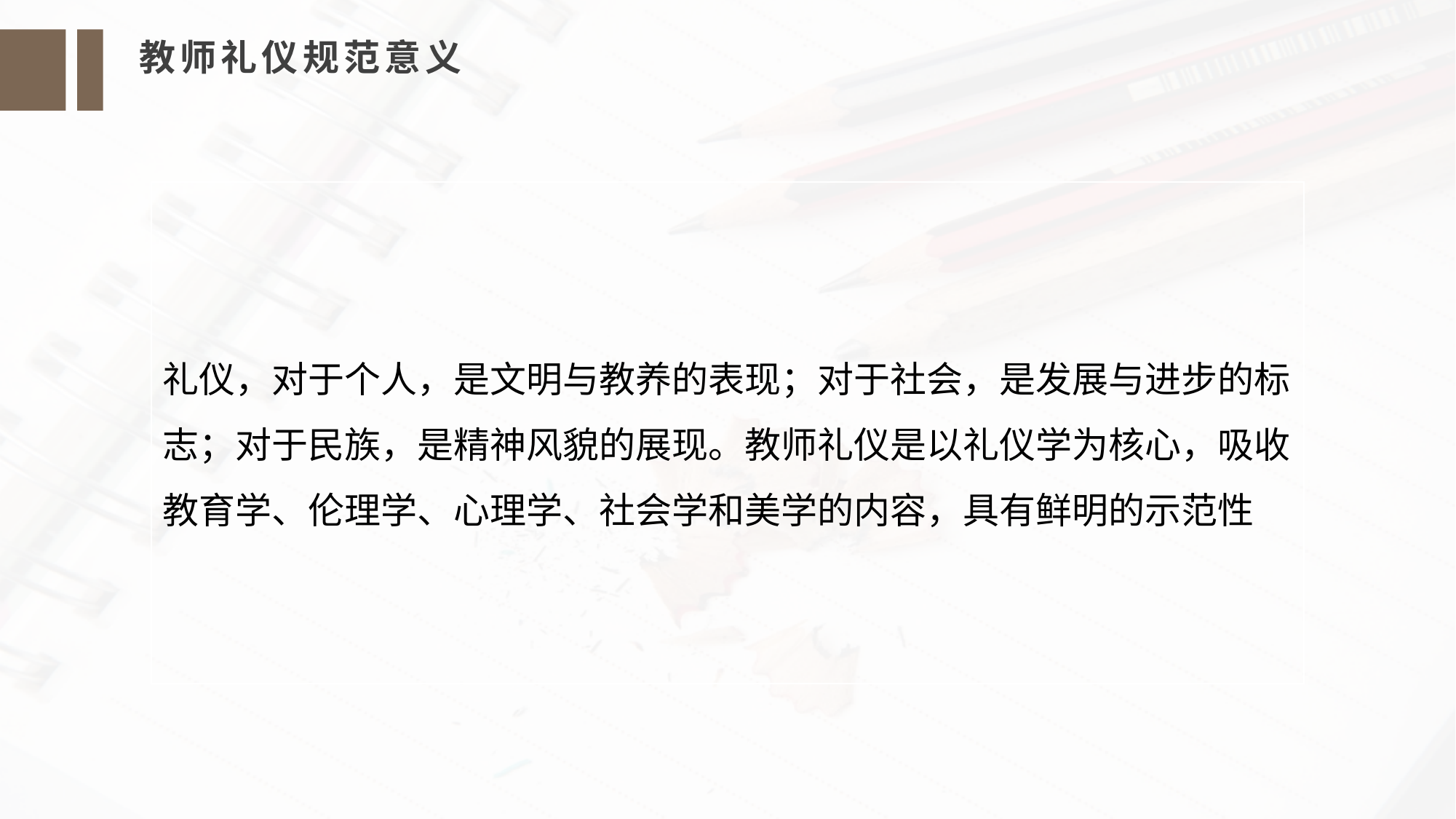

教师礼仪规范意义
礼仪，对于个人，是文明与教养的表现；对于社会，是发展与进步的标志；对于民族，是精神风貌的展现。教师礼仪是以礼仪学为核心，吸收教育学、伦理学、心理学、社会学和美学的内容，具有鲜明的示范性